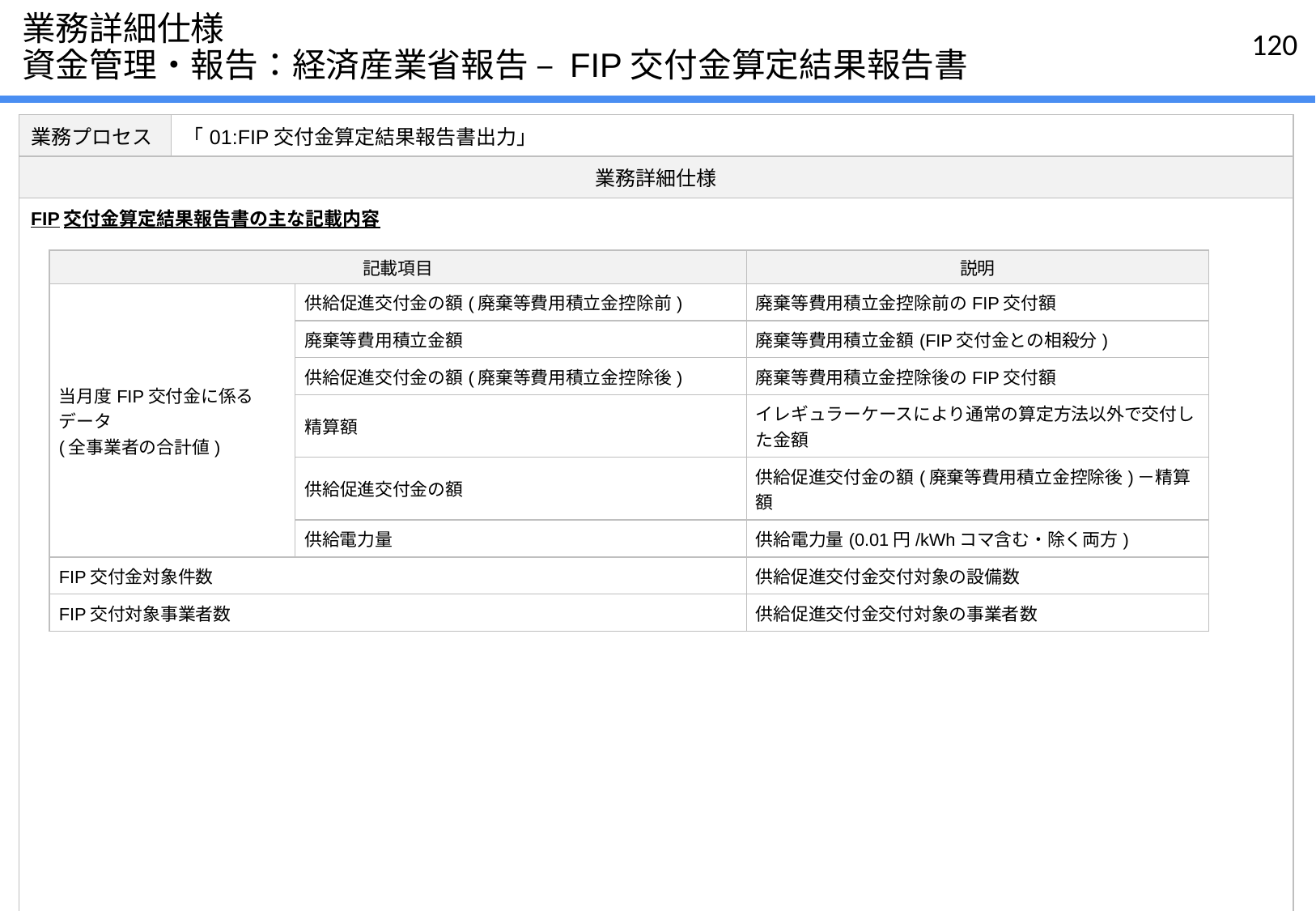

# 業務詳細仕様 資金管理・報告：経済産業省報告 – FIP交付金算定結果報告書
| 業務プロセス | 「01:FIP交付金算定結果報告書出力」 |
| --- | --- |
| 業務詳細仕様 |  |
| FIP交付金算定結果報告書の主な記載内容 |  |
| 記載項目 |  | 説明 |
| --- | --- | --- |
| 当月度FIP交付金に係るデータ (全事業者の合計値) | 供給促進交付金の額(廃棄等費用積立金控除前) | 廃棄等費用積立金控除前のFIP交付額 |
|  | 廃棄等費用積立金額 | 廃棄等費用積立金額(FIP交付金との相殺分) |
|  | 供給促進交付金の額(廃棄等費用積立金控除後) | 廃棄等費用積立金控除後のFIP交付額 |
|  | 精算額 | イレギュラーケースにより通常の算定方法以外で交付した金額 |
|  | 供給促進交付金の額 | 供給促進交付金の額(廃棄等費用積立金控除後)－精算額 |
|  | 供給電力量 | 供給電力量(0.01円/kWhコマ含む・除く両方) |
| FIP交付金対象件数 |  | 供給促進交付金交付対象の設備数 |
| FIP交付対象事業者数 |  | 供給促進交付金交付対象の事業者数 |